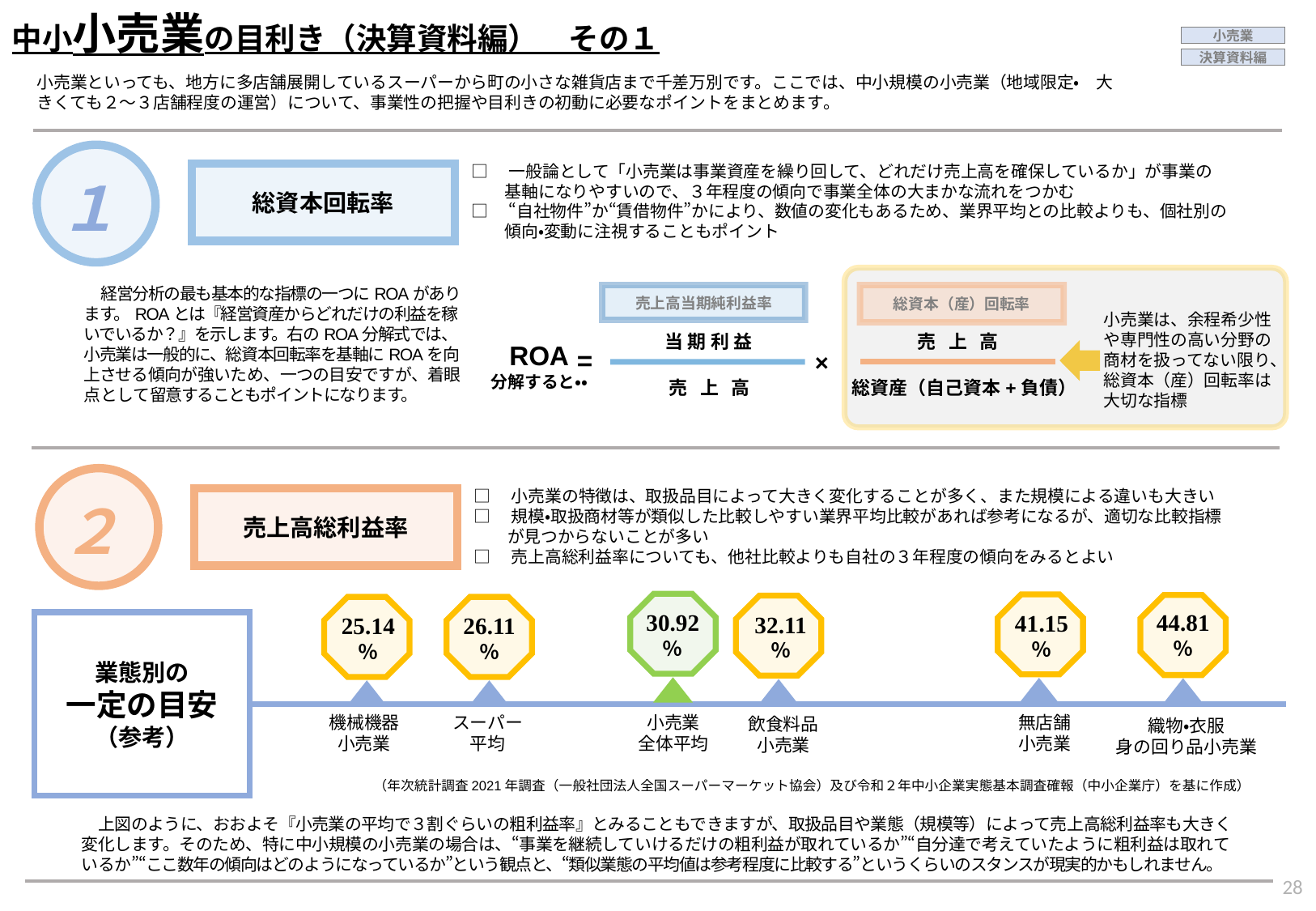

中小小売業の目利き（決算資料編）　その１
小売業
決算資料編
小売業といっても、地方に多店舗展開しているスーパーから町の小さな雑貨店まで千差万別です。ここでは、中小規模の小売業（地域限定・　大きくても２～３店舗程度の運営）について、事業性の把握や目利きの初動に必要なポイントをまとめます。

１
総資本回転率
□　一般論として「小売業は事業資産を繰り回して、どれだけ売上高を確保しているか」が事業の
　　基軸になりやすいので、３年程度の傾向で事業全体の大まかな流れをつかむ
□　“自社物件”か“賃借物件”かにより、数値の変化もあるため、業界平均との比較よりも、個社別の
　　傾向・変動に注視することもポイント

売上高当期純利益率
当 期 利 益
売   上   高
総資本（産）回転率
売   上   高
総資産（自己資本+負債）
ROA
分解すると・・
×
=
小売業は、余程希少性や専門性の高い分野の商材を扱ってない限り、総資本（産）回転率は大切な指標
　経営分析の最も基本的な指標の一つにROAがあります。ROAとは『経営資産からどれだけの利益を稼いでいるか？』を示します。右のROA分解式では、小売業は一般的に、総資本回転率を基軸にROAを向上させる傾向が強いため、一つの目安ですが、着眼点として留意することもポイントになります。

２
売上高総利益率
□　小売業の特徴は、取扱品目によって大きく変化することが多く、また規模による違いも大きい
□　規模・取扱商材等が類似した比較しやすい業界平均比較があれば参考になるが、適切な比較指標
　　が見つからないことが多い
□　売上高総利益率についても、他社比較よりも自社の３年程度の傾向をみるとよい

30.92
％

41.15
％

44.81
％

32.11
％

25.14
％

26.11
％
無店舗
小売業
機械機器
小売業
スーパー
平均
小売業
全体平均
飲食料品
小売業
織物・衣服
身の回り品小売業

業態別の
一定の目安
（参考）
（年次統計調査2021年調査（一般社団法人全国スーパーマーケット協会）及び令和２年中小企業実態基本調査確報（中小企業庁）を基に作成）
　上図のように、おおよそ『小売業の平均で３割ぐらいの粗利益率』とみることもできますが、取扱品目や業態（規模等）によって売上高総利益率も大きく変化します。そのため、特に中小規模の小売業の場合は、“事業を継続していけるだけの粗利益が取れているか”“自分達で考えていたように粗利益は取れているか”“ここ数年の傾向はどのようになっているか”という観点と、“類似業態の平均値は参考程度に比較する”というくらいのスタンスが現実的かもしれません。
28